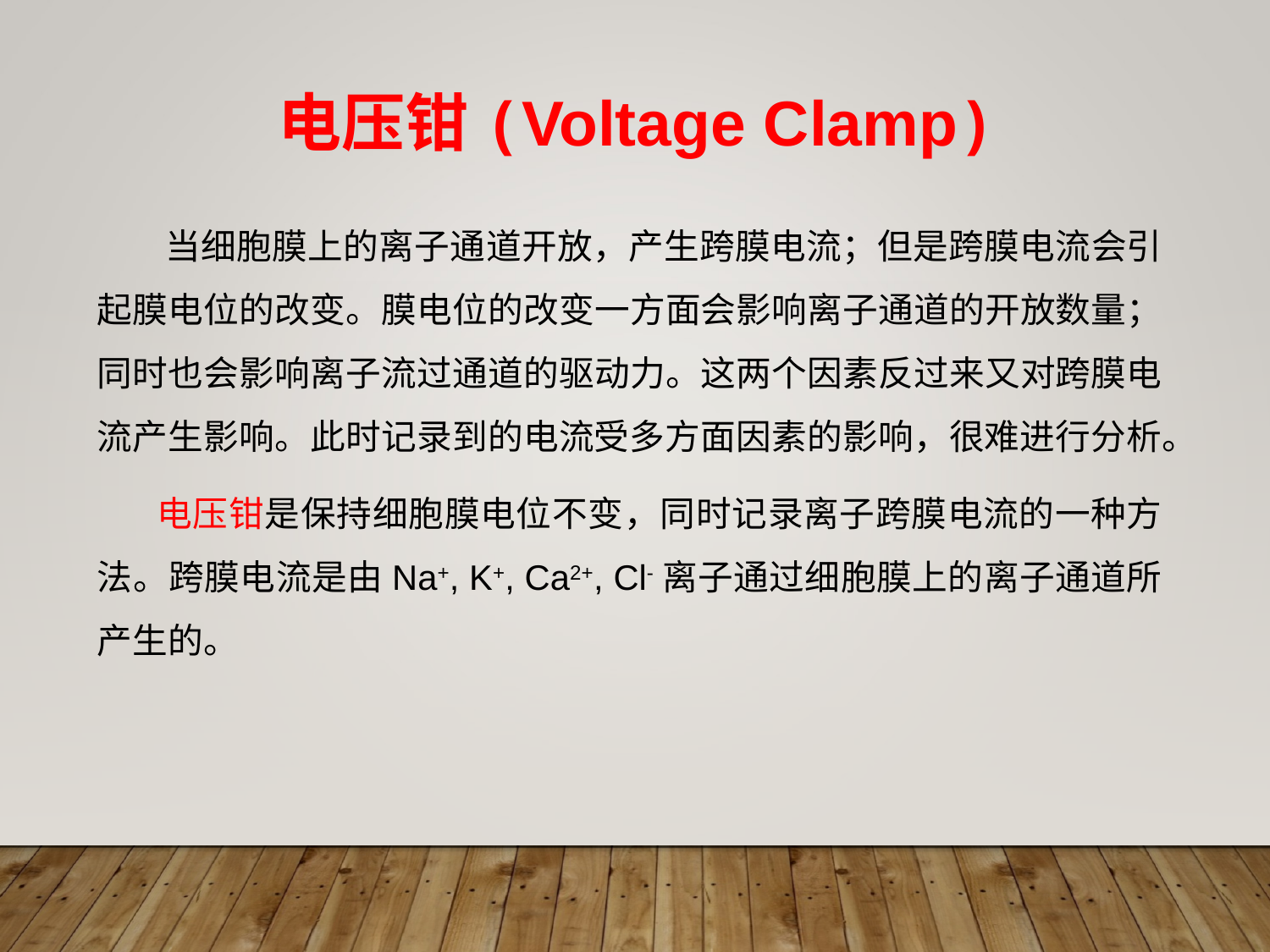

电压钳(Voltage Clamp)
        当细胞膜上的离子通道开放，产生跨膜电流；但是跨膜电流会引起膜电位的改变。膜电位的改变一方面会影响离子通道的开放数量；同时也会影响离子流过通道的驱动力。这两个因素反过来又对跨膜电流产生影响。此时记录到的电流受多方面因素的影响，很难进行分析。
      电压钳是保持细胞膜电位不变，同时记录离子跨膜电流的一种方法。跨膜电流是由Na+, K+, Ca2+, Cl-离子通过细胞膜上的离子通道所产生的。